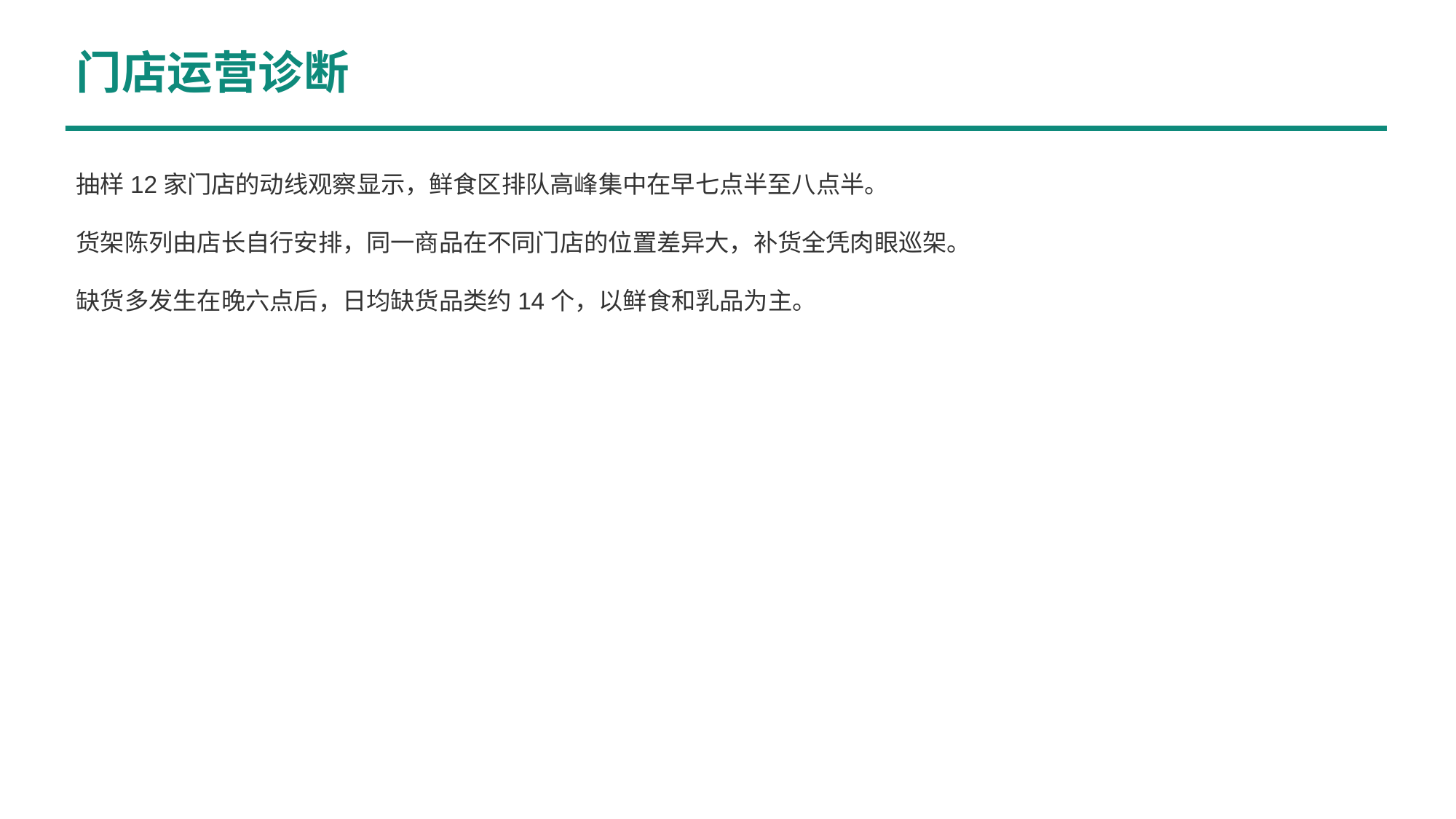

门店运营诊断

抽样12家门店的动线观察显示，鲜食区排队高峰集中在早七点半至八点半。

货架陈列由店长自行安排，同一商品在不同门店的位置差异大，补货全凭肉眼巡架。

缺货多发生在晚六点后，日均缺货品类约14个，以鲜食和乳品为主。